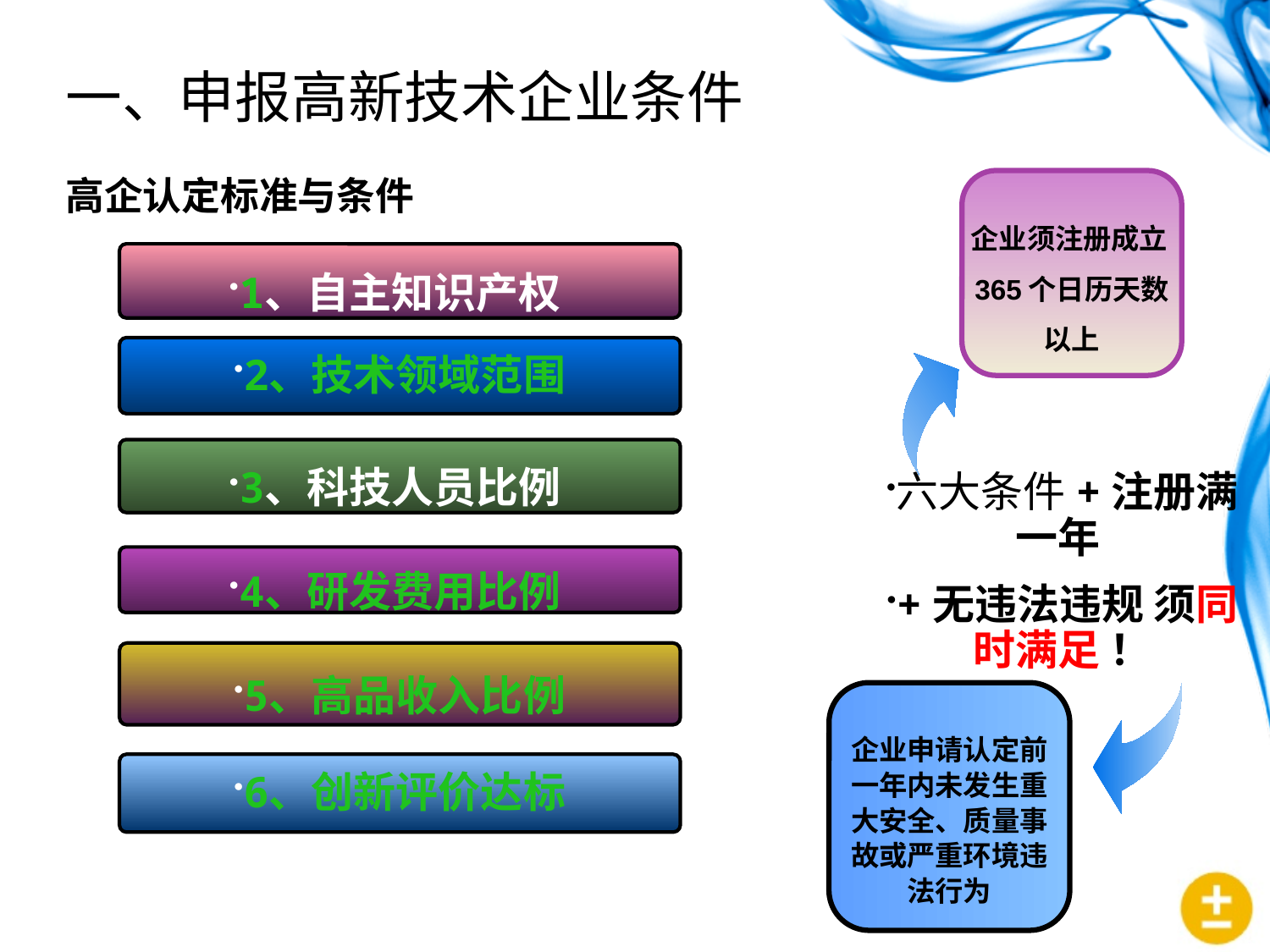

# 一、申报高新技术企业条件

高企认定标准与条件

企业须注册成立365个日历天数以上

1、自主知识产权
2、技术领域范围

3、科技人员比例

六大条件+注册满一年
+无违法违规 须同时满足 ！

4、研发费用比例

5、高品收入比例

企业申请认定前一年内未发生重大安全、质量事故或严重环境违法行为
6、创新评价达标